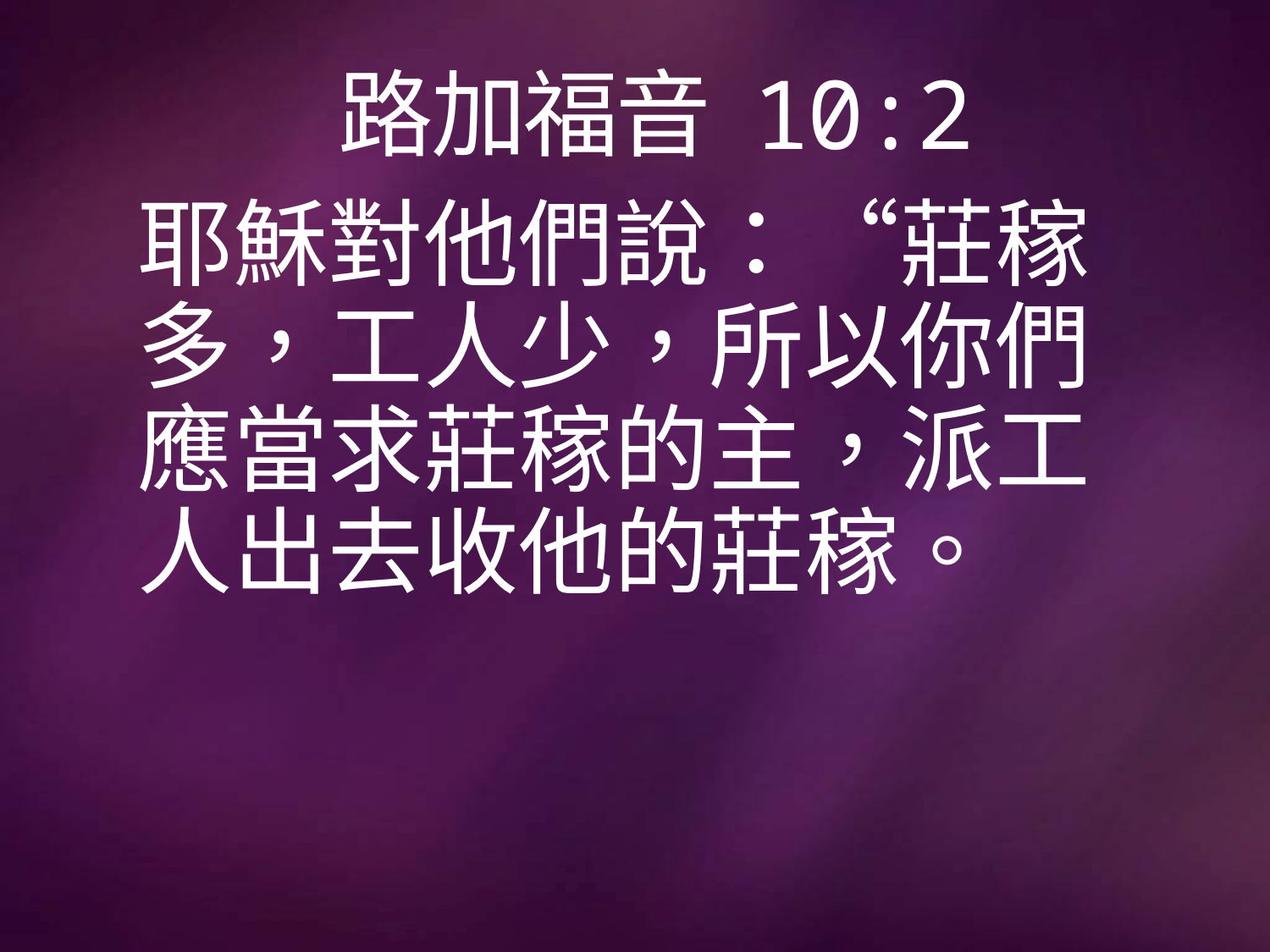

# 路加福音 10:2
耶穌對他們說：“莊稼多，工人少，所以你們應當求莊稼的主，派工人出去收他的莊稼。